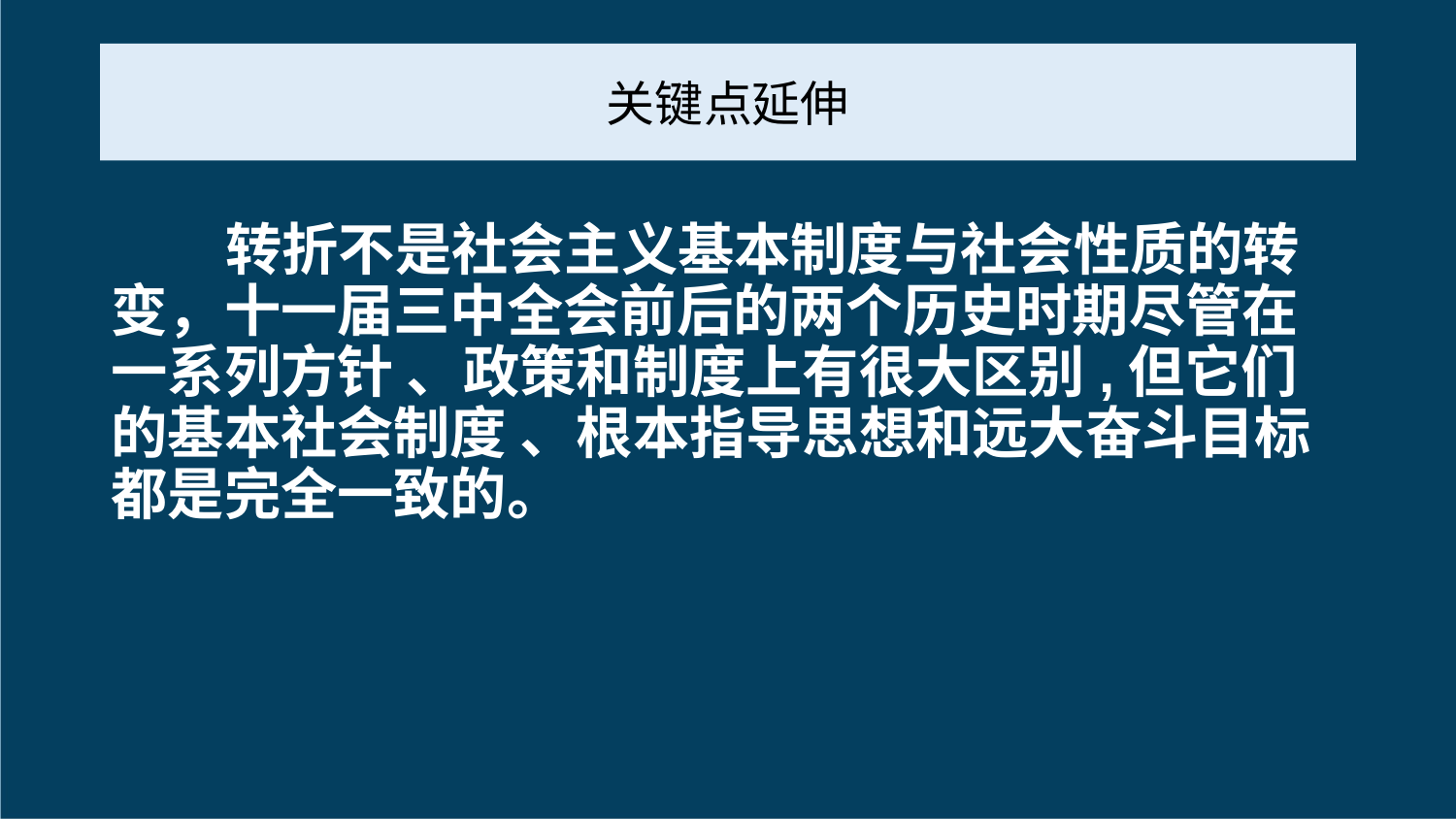

# 关键点延伸
转折不是社会主义基本制度与社会性质的转变，十一届三中全会前后的两个历史时期尽管在一系列方针 、政策和制度上有很大区别,但它们的基本社会制度 、根本指导思想和远大奋斗目标都是完全一致的。